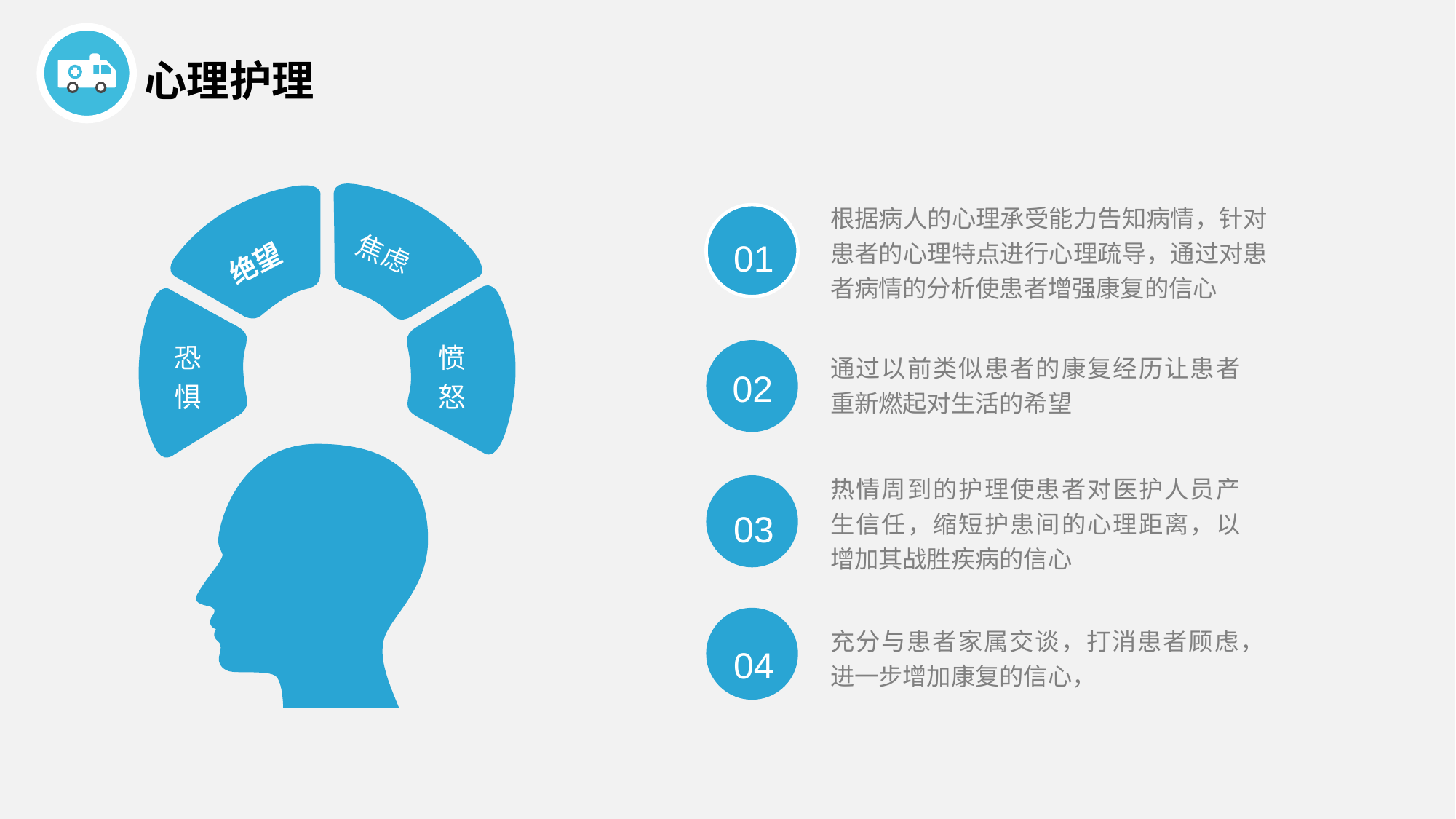

心理护理

根据病人的心理承受能力告知病情，针对患者的心理特点进行心理疏导，通过对患者病情的分析使患者增强康复的信心

01
焦虑
绝望
恐惧
愤怒

通过以前类似患者的康复经历让患者重新燃起对生活的希望
02
热情周到的护理使患者对医护人员产生信任，缩短护患间的心理距离，以增加其战胜疾病的信心

03

充分与患者家属交谈，打消患者顾虑，进一步增加康复的信心，
04